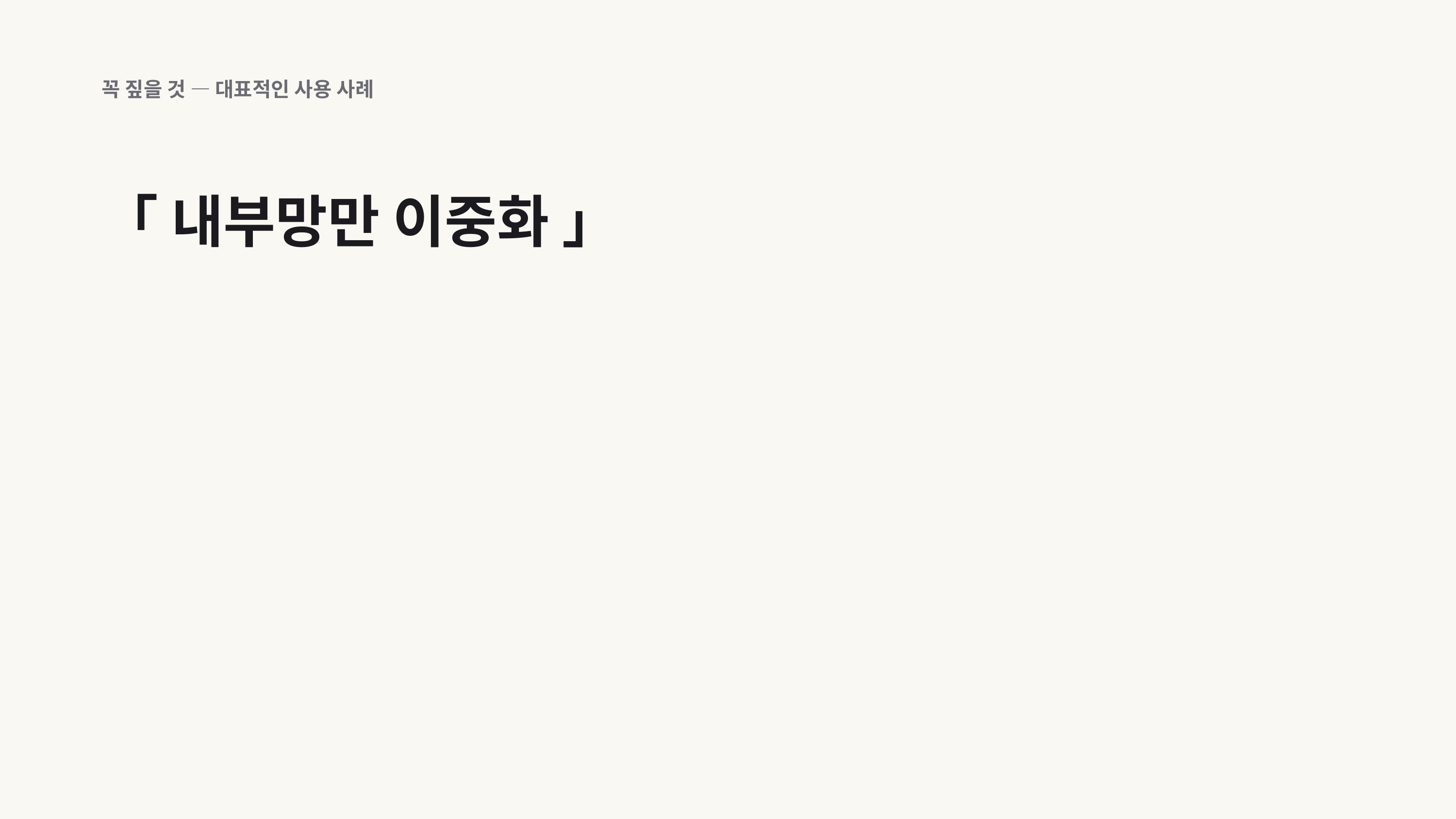

꼭 짚을 것 — 대표적인 사용 사례
「 내부망만 이중화 」